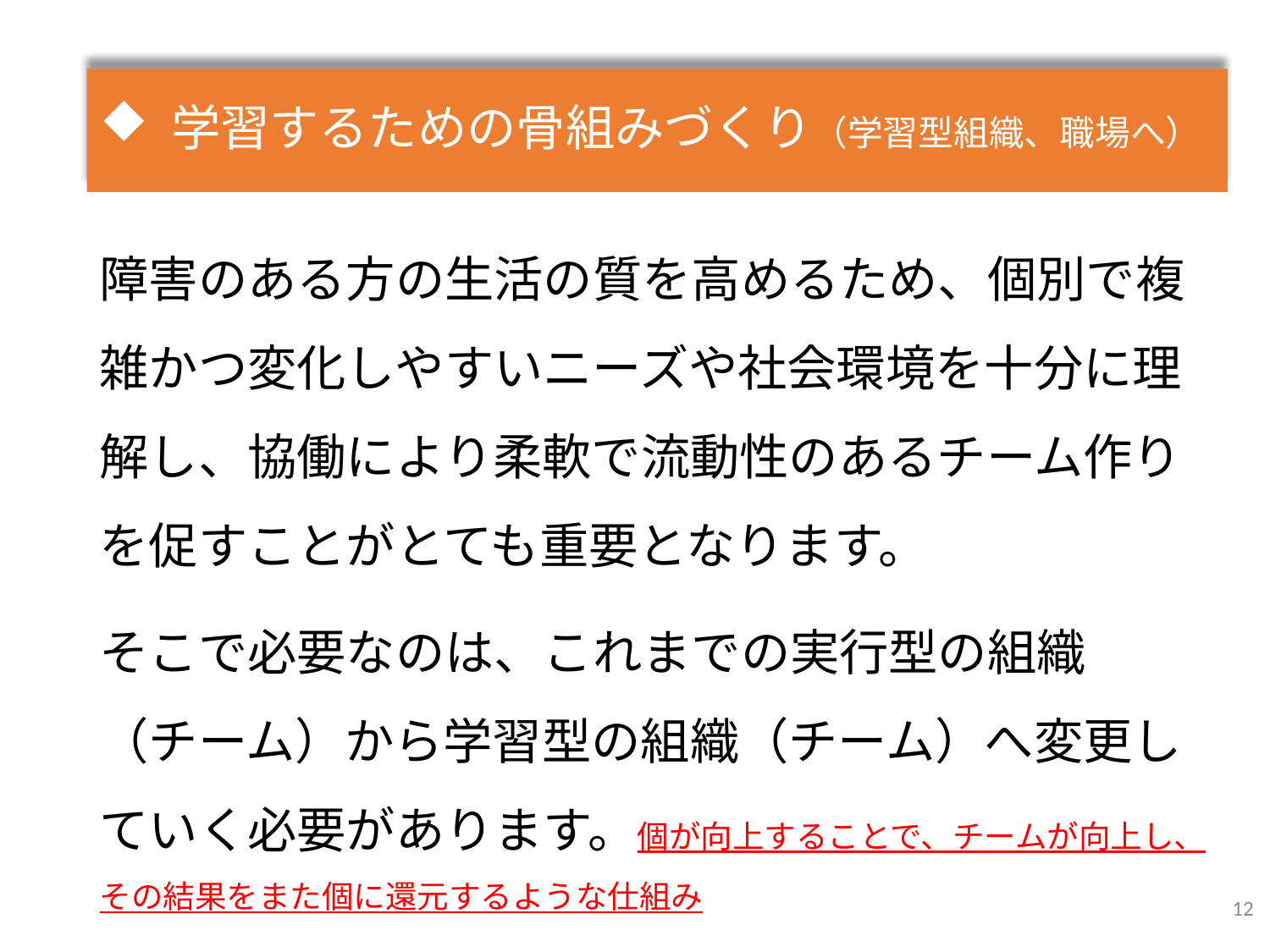

# 学習するための骨組みづくり（学習型組織、職場へ）
障害のある方の生活の質を高めるため、個別で複雑かつ変化しやすいニーズや社会環境を十分に理解し、協働により柔軟で流動性のあるチーム作りを促すことがとても重要となります。
そこで必要なのは、これまでの実行型の組織（チーム）から学習型の組織（チーム）へ変更していく必要があります。個が向上することで、チームが向上し、その結果をまた個に還元するような仕組み
12